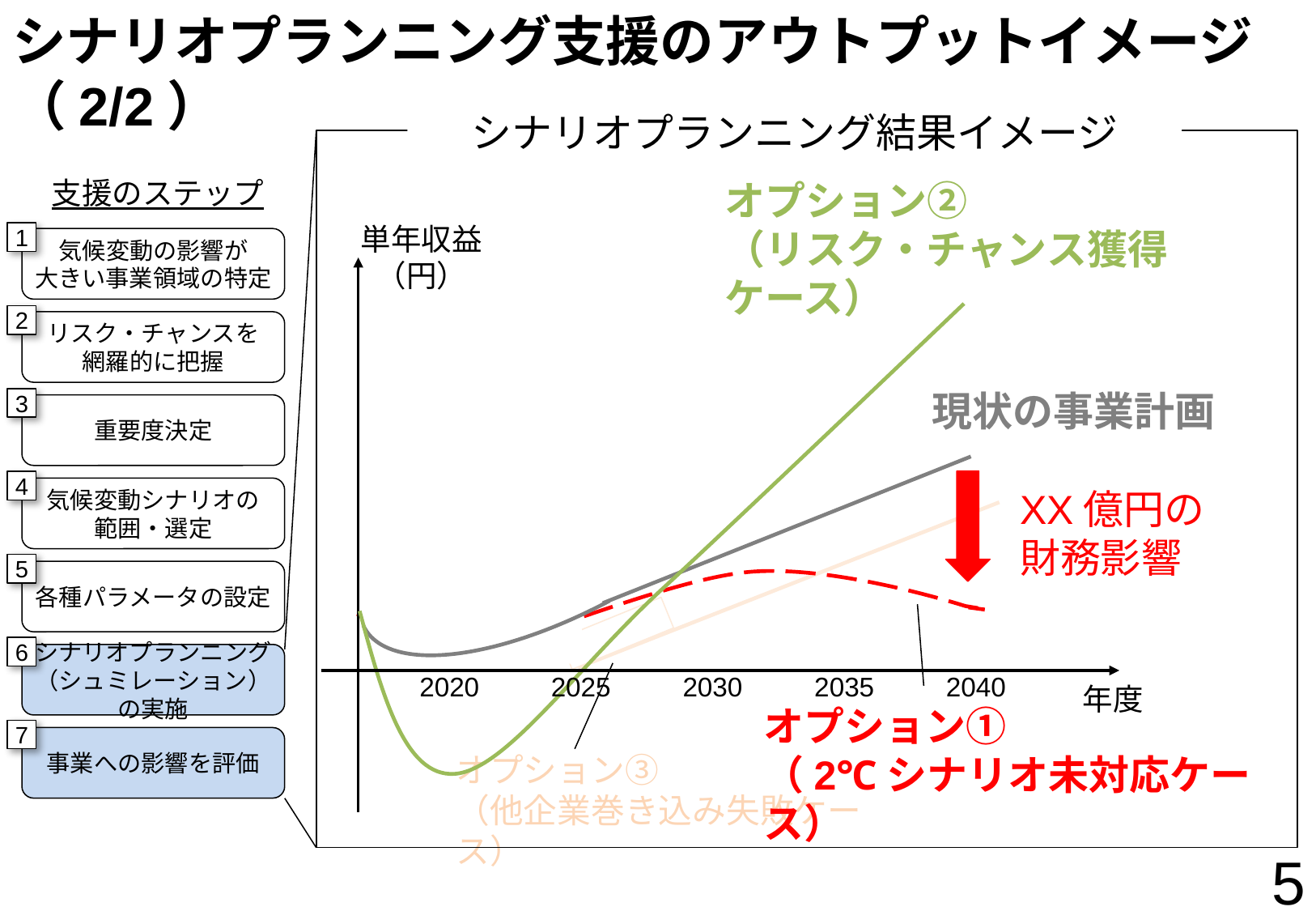

# シナリオプランニング支援のアウトプットイメージ（2/2）
シナリオプランニング結果イメージ

支援のステップ
1
気候変動の影響が
大きい事業領域の特定
2
リスク・チャンスを
網羅的に把握
3
重要度決定
4
気候変動シナリオの
範囲・選定
5
各種パラメータの設定
6
シナリオプランニング
（シュミレーション）の実施
7
事業への影響を評価
オプション②
（リスク・チャンス獲得ケース）
単年収益
（円）

現状の事業計画

XX億円の
財務影響

2020
2025
2030
2035
2040
年度
オプション①
（2℃シナリオ未対応ケース）
オプション③
（他企業巻き込み失敗ケース）
5